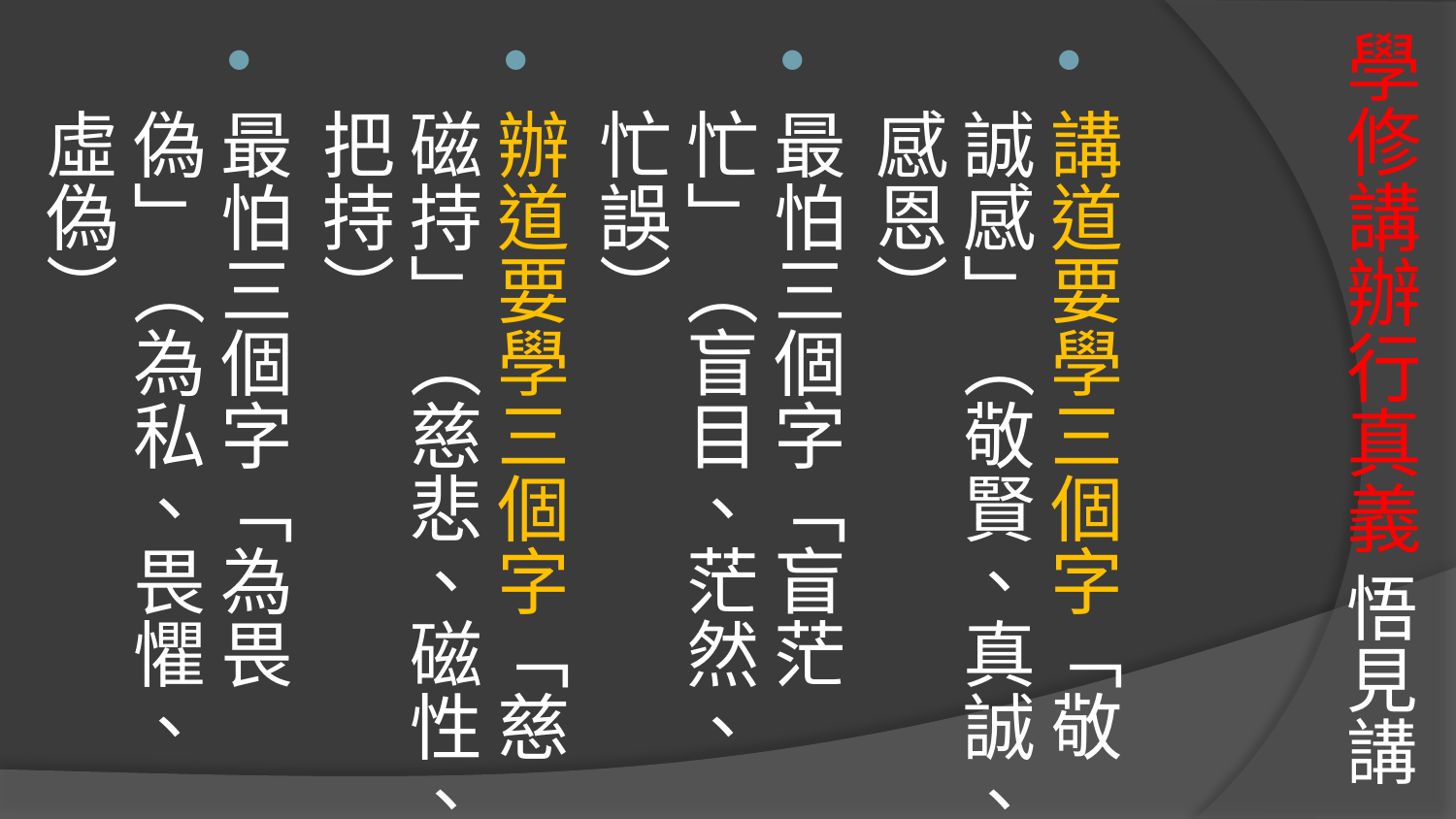

# 學修講辦行真義 悟見講
講道要學三個字「敬誠感」（敬賢、真誠、感恩）
最怕三個字「盲茫忙」（盲目、茫然、忙誤）
辦道要學三個字「慈磁持」（慈悲、磁性、把持）
最怕三個字「為畏偽」（為私、畏懼、虛偽）